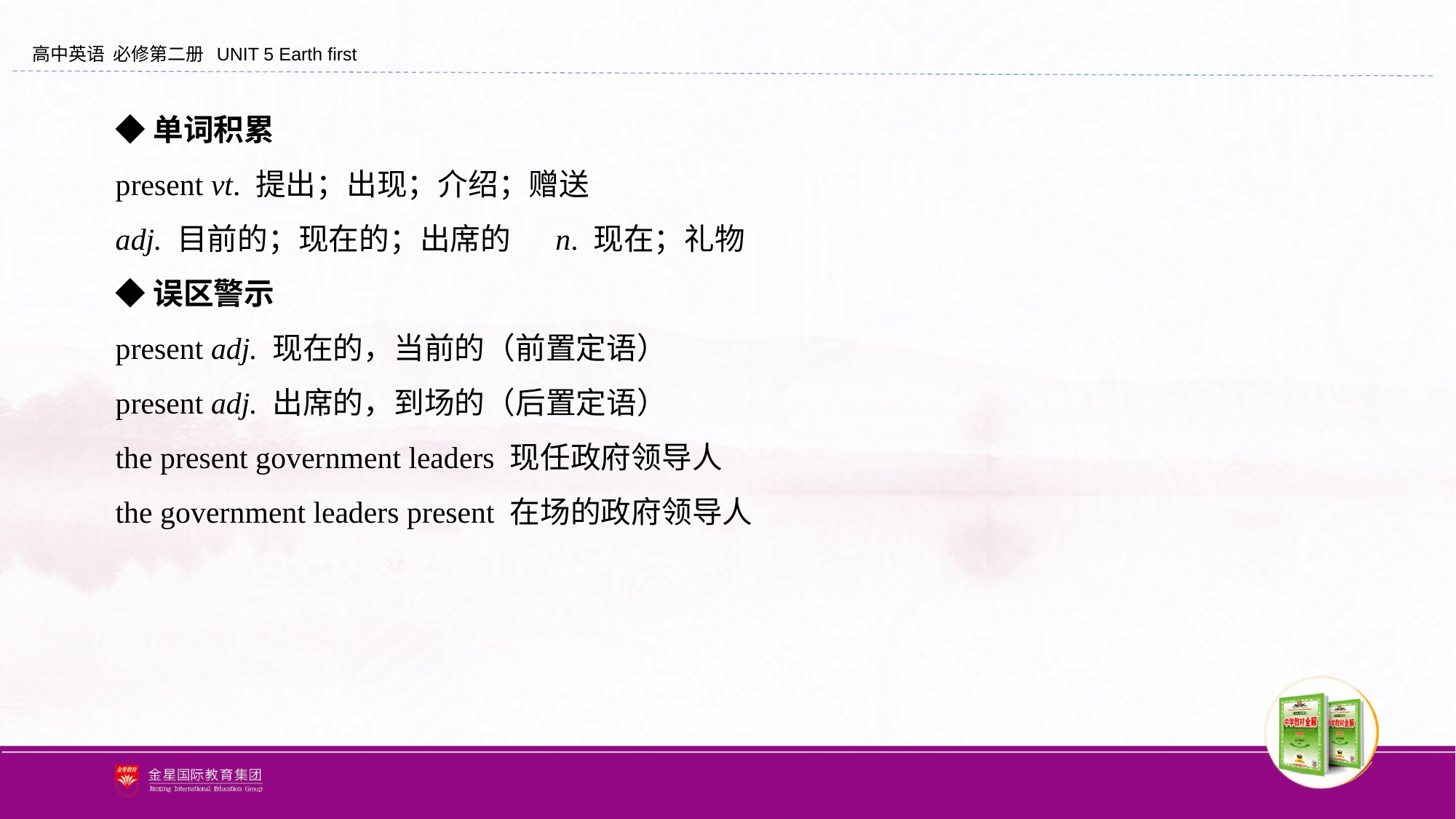

◆单词积累
present vt. 提出；出现；介绍；赠送
adj. 目前的；现在的；出席的 　n. 现在；礼物
◆误区警示
present adj. 现在的，当前的（前置定语）
present adj. 出席的，到场的（后置定语）
the present government leaders 现任政府领导人
the government leaders present 在场的政府领导人